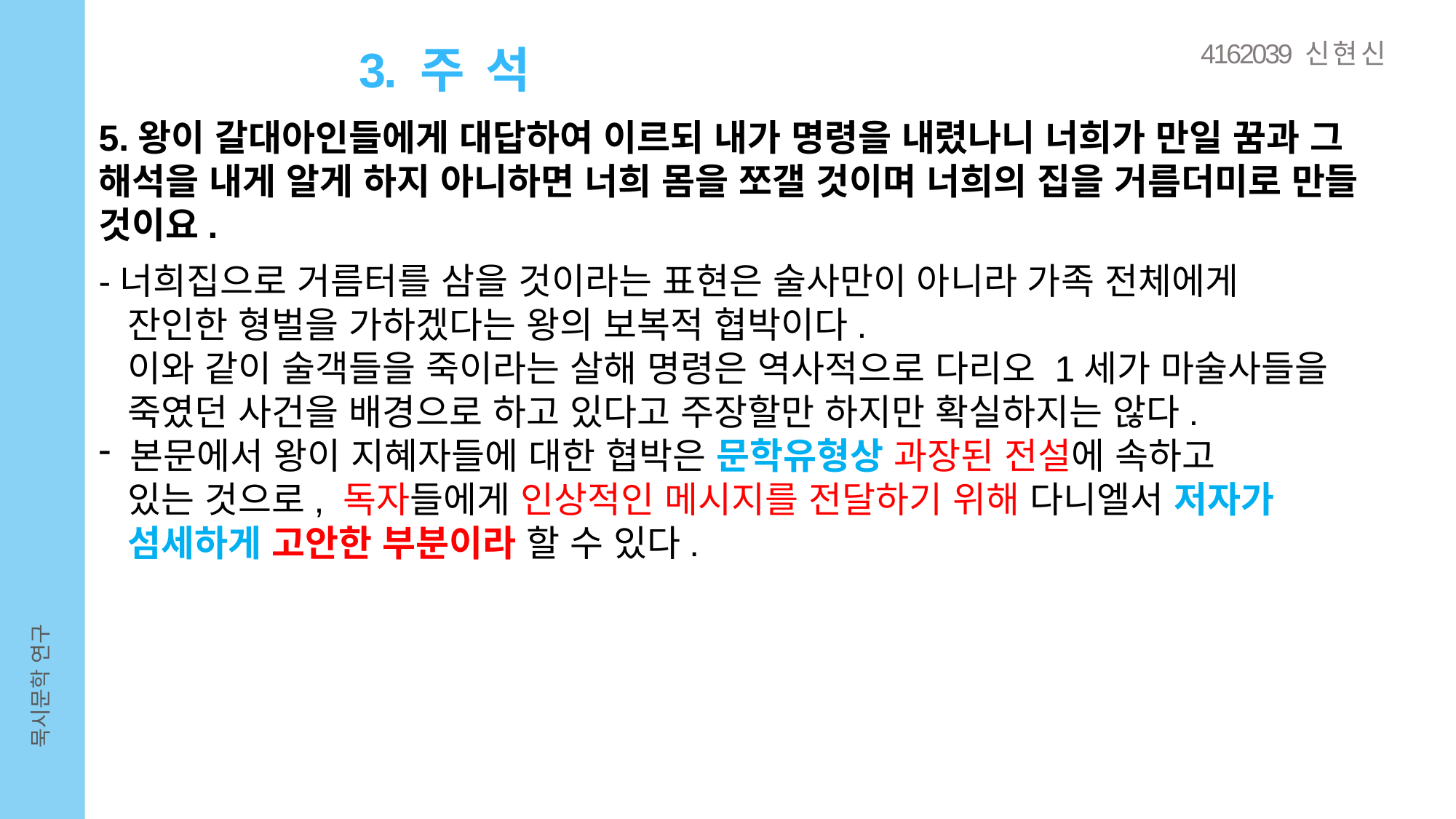

4162039 신 현 신
3. 주  석
5.왕이 갈대아인들에게 대답하여 이르되 내가 명령을 내렸나니 너희가 만일 꿈과 그 해석을 내게 알게 하지 아니하면 너희 몸을 쪼갤 것이며 너희의 집을 거름더미로 만들 것이요.

-너희집으로 거름터를 삼을 것이라는 표현은 술사만이 아니라 가족 전체에게
  잔인한 형벌을 가하겠다는 왕의 보복적 협박이다.
  이와 같이 술객들을 죽이라는 살해 명령은 역사적으로 다리오 1세가 마술사들을
  죽였던 사건을 배경으로 하고 있다고 주장할만 하지만 확실하지는 않다.
 본문에서 왕이 지혜자들에 대한 협박은 문학유형상 과장된 전설에 속하고
  있는 것으로, 독자들에게 인상적인 메시지를 전달하기 위해 다니엘서 저자가
  섬세하게 고안한 부분이라 할 수 있다.
묵시문학 연구